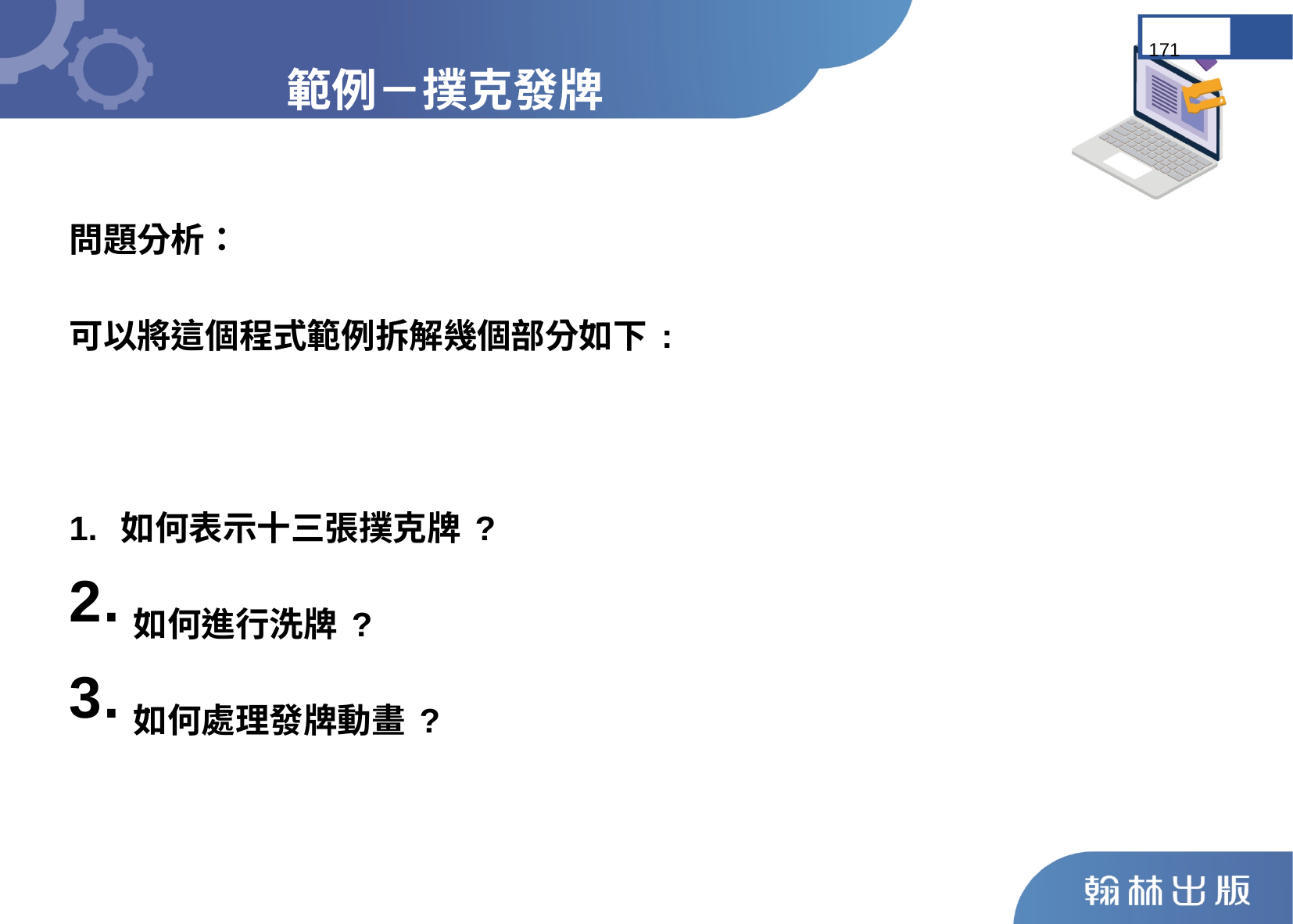

範例－撲克發牌
171
問題分析：
可以將這個程式範例拆解幾個部分如下:

1. 如何表示十三張撲克牌?
如何進行洗牌?
如何處理發牌動畫?